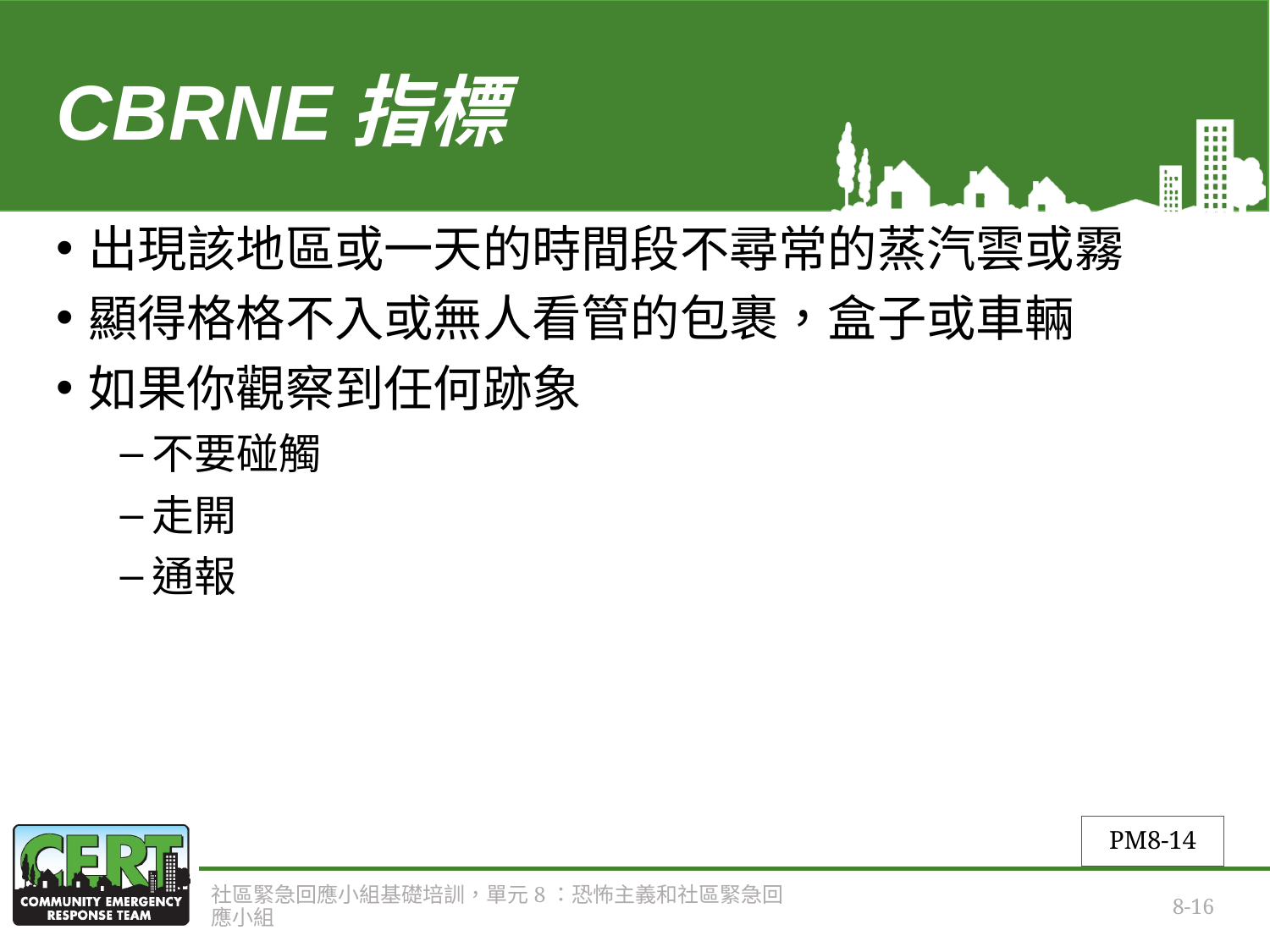

# CBRNE指標
出現該地區或一天的時間段不尋常的蒸汽雲或霧
顯得格格不入或無人看管的包裹，盒子或車輛
如果你觀察到任何跡象
不要碰觸
走開
通報
PM8-14
社區緊急回應小組基礎培訓，單元8：恐怖主義和社區緊急回應小組
8-16